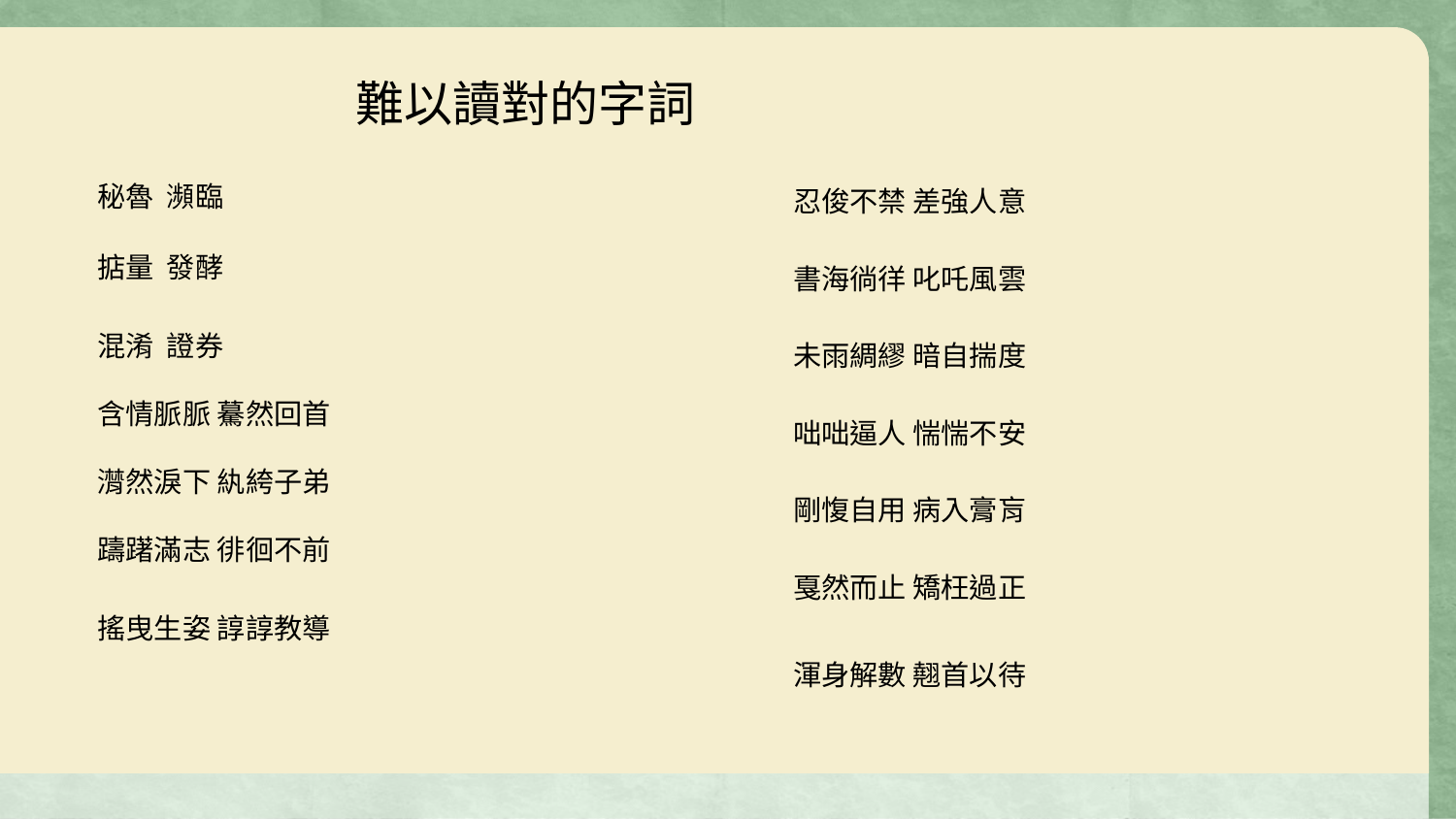

難以讀對的字詞
秘魯  瀕臨
掂量  發酵

混淆  證券

含情脈脈 驀然回首

潸然淚下 紈絝子弟

躊躇滿志 徘徊不前

搖曳生姿 諄諄教導

忍俊不禁 差強人意

書海徜徉 叱吒風雲

未雨綢繆 暗自揣度

咄咄逼人 惴惴不安

剛愎自用 病入膏肓

戛然而止 矯枉過正

渾身解數 翹首以待